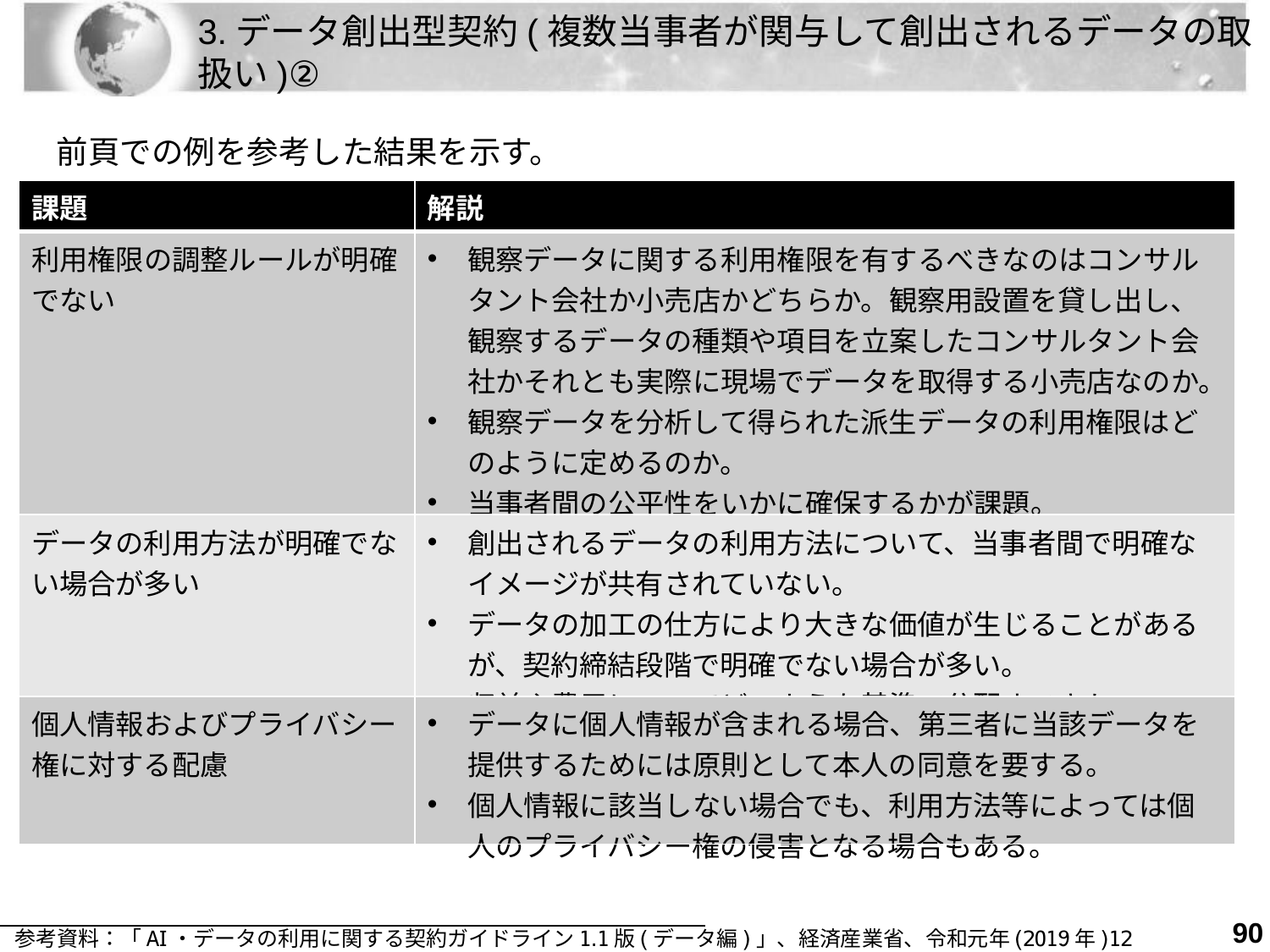

# 3.データ創出型契約(複数当事者が関与して創出されるデータの取扱い)②
前頁での例を参考した結果を示す。
| 課題 | 解説 |
| --- | --- |
| 利用権限の調整ルールが明確でない | 観察データに関する利用権限を有するべきなのはコンサルタント会社か小売店かどちらか。観察用設置を貸し出し、観察するデータの種類や項目を立案したコンサルタント会社かそれとも実際に現場でデータを取得する小売店なのか。 観察データを分析して得られた派生データの利用権限はどのように定めるのか。 当事者間の公平性をいかに確保するかが課題。 |
| データの利用方法が明確でない場合が多い | 創出されるデータの利用方法について、当事者間で明確なイメージが共有されていない。 データの加工の仕方により大きな価値が生じることがあるが、契約締結段階で明確でない場合が多い。 収益や費用についてどのような基準で分配すべきか。 |
| 個人情報およびプライバシー権に対する配慮 | データに個人情報が含まれる場合、第三者に当該データを提供するためには原則として本人の同意を要する。 個人情報に該当しない場合でも、利用方法等によっては個人のプライバシー権の侵害となる場合もある。 |
90
参考資料：「AI・データの利用に関する契約ガイドライン1.1版(データ編)」、経済産業省、令和元年(2019年)12月